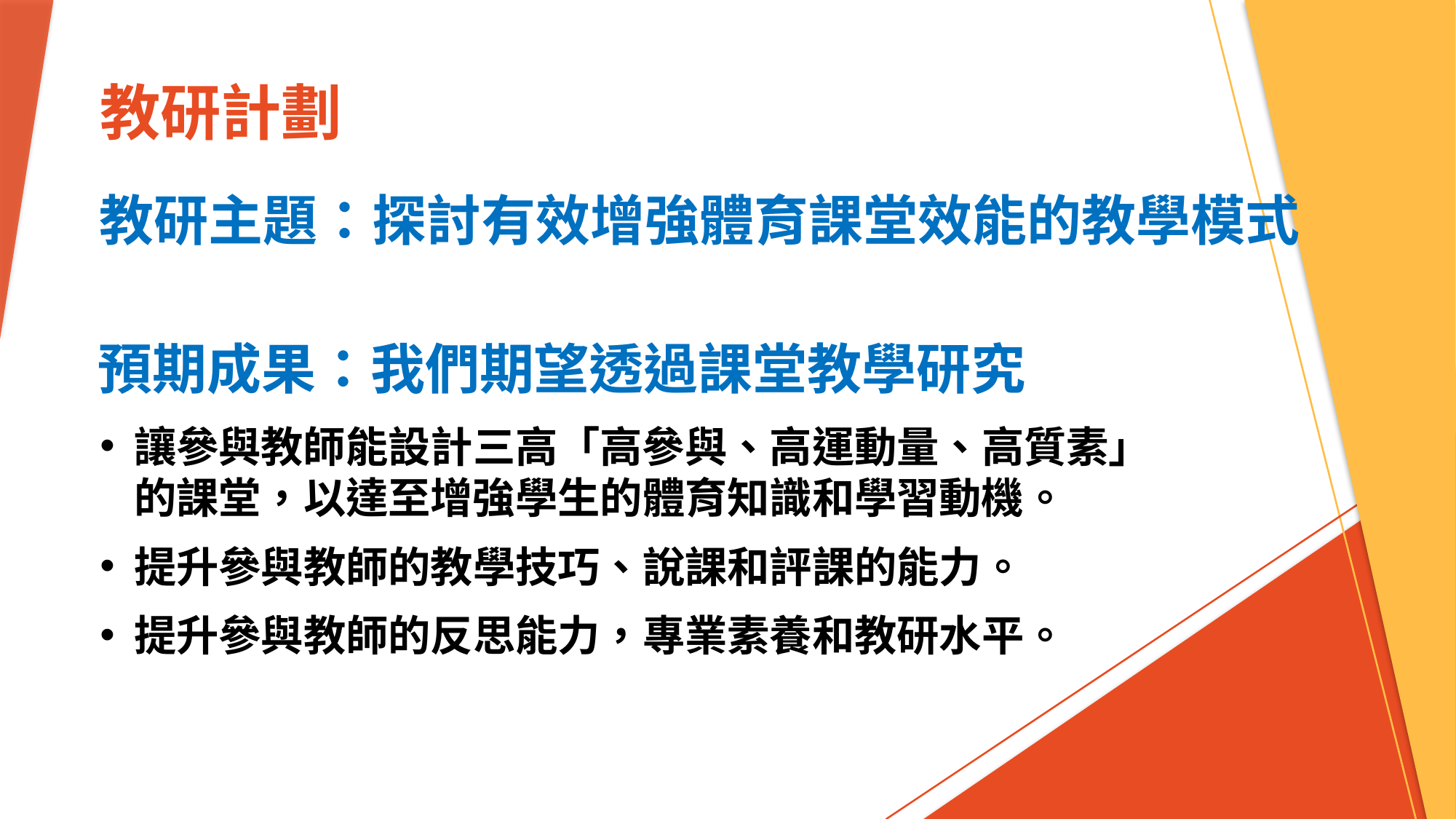

# 教研計劃
教研主題：探討有效增強體育課堂效能的教學模式
預期成果：我們期望透過課堂教學研究
讓參與教師能設計三高「高參與、高運動量、高質素」的課堂，以達至增強學生的體育知識和學習動機。
提升參與教師的教學技巧、說課和評課的能力。
提升參與教師的反思能力，專業素養和教研水平。